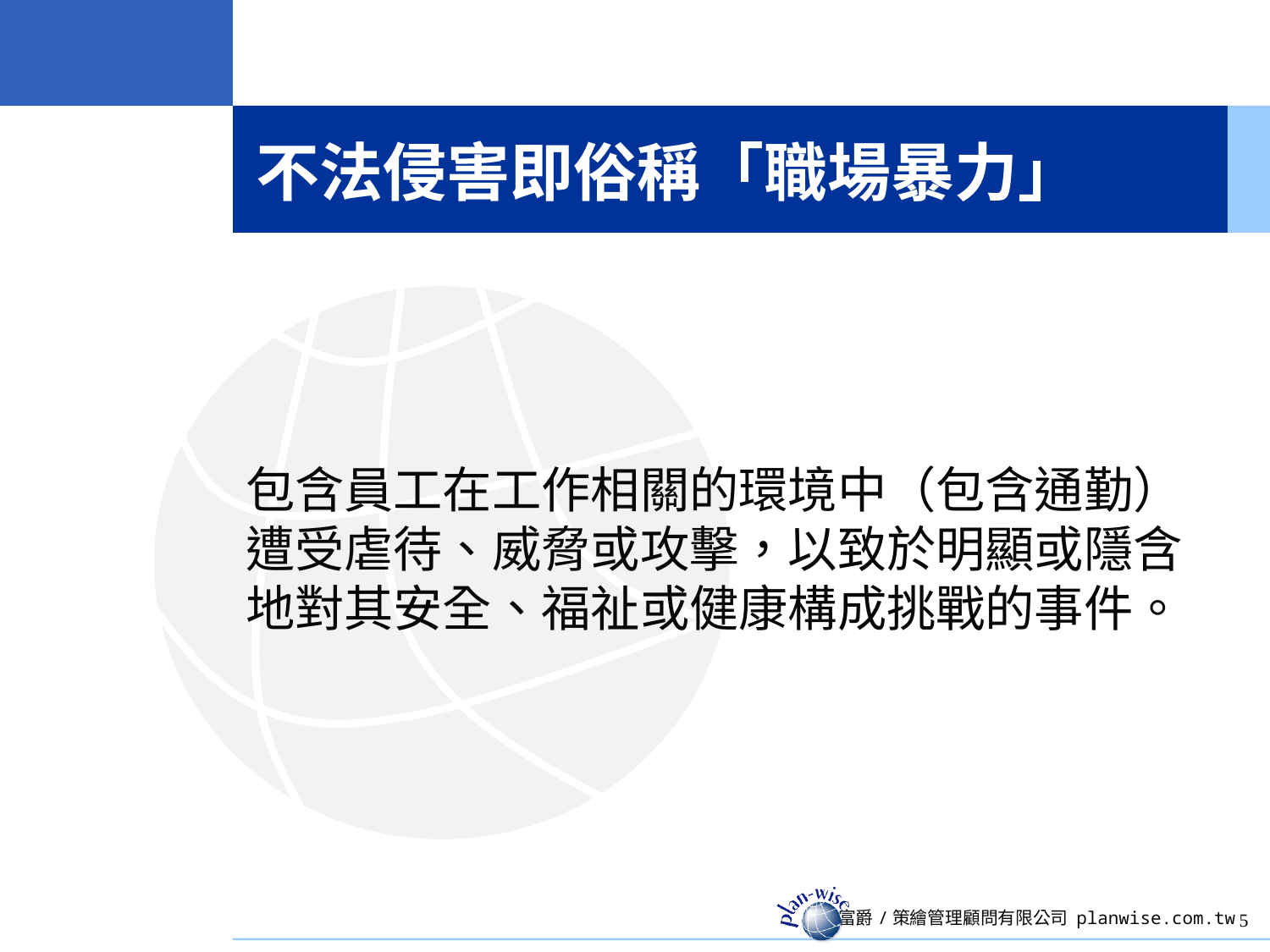

# 不法侵害即俗稱「職場暴力」

包含員工在工作相關的環境中（包含通勤）遭受虐待、威脅或攻擊，以致於明顯或隱含地對其安全、福祉或健康構成挑戰的事件。

5